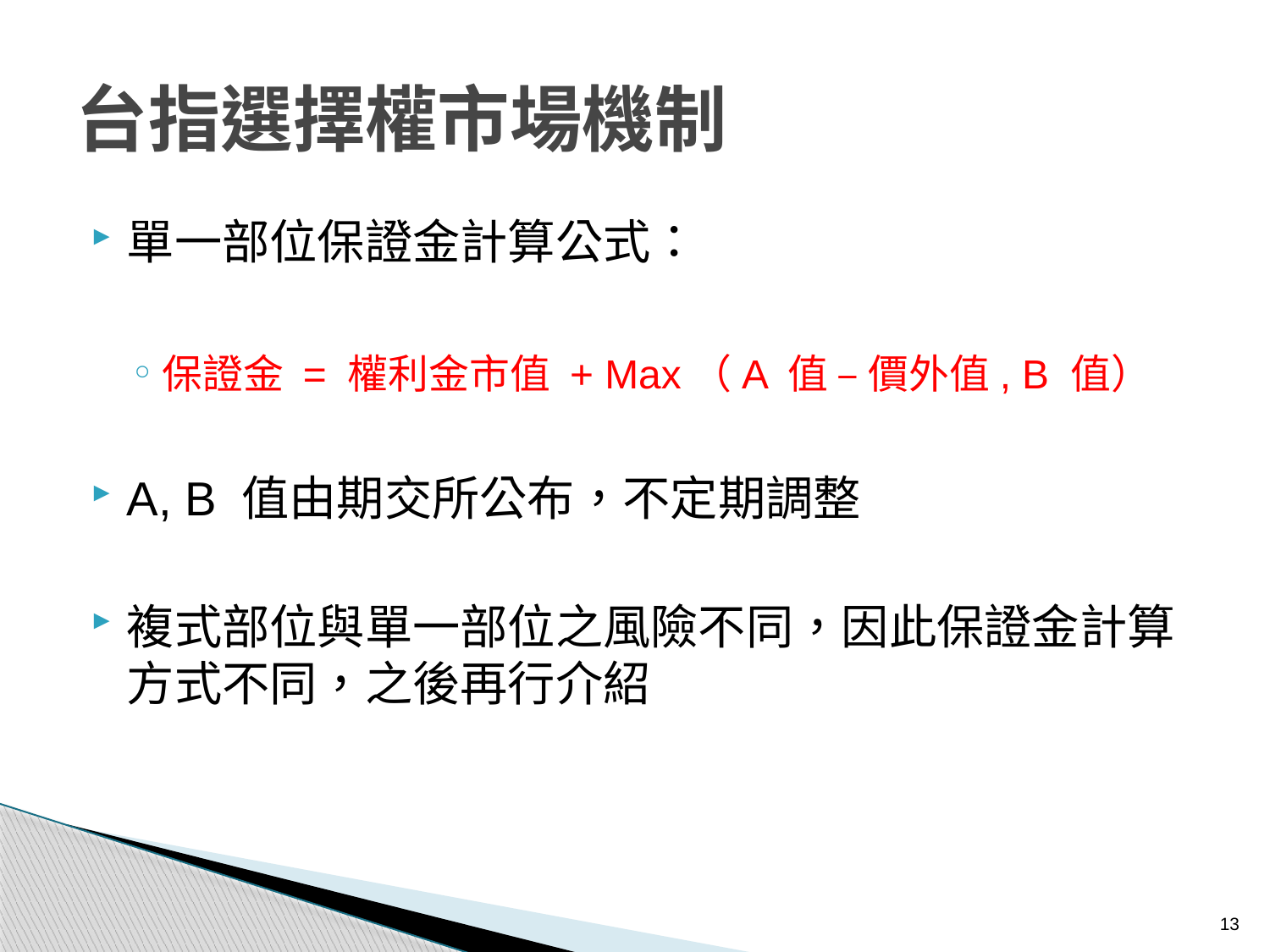

# 台指選擇權市場機制
單一部位保證金計算公式：

保證金 = 權利金市值 + Max（A 值 – 價外值, B 值）

A, B 值由期交所公布，不定期調整

複式部位與單一部位之風險不同，因此保證金計算方式不同，之後再行介紹

13